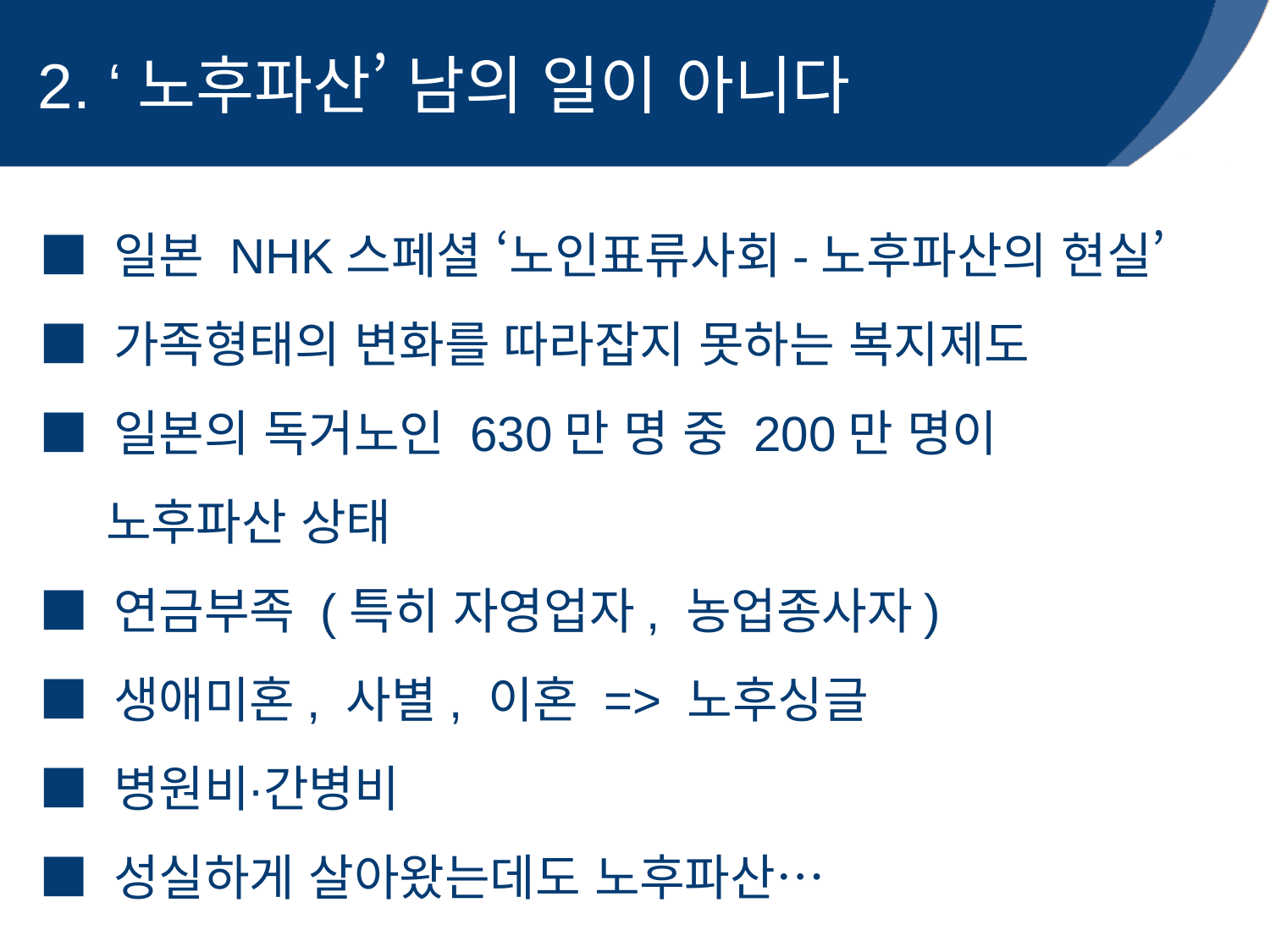

2. ‘노후파산’ 남의 일이 아니다
■ 일본 NHK스페셜 ‘노인표류사회-노후파산의 현실’
■ 가족형태의 변화를 따라잡지 못하는 복지제도
■ 일본의 독거노인 630만 명 중 200만 명이
    노후파산 상태
■ 연금부족 (특히 자영업자, 농업종사자)
■ 생애미혼, 사별, 이혼 => 노후싱글
■ 병원비∙간병비
■ 성실하게 살아왔는데도 노후파산…